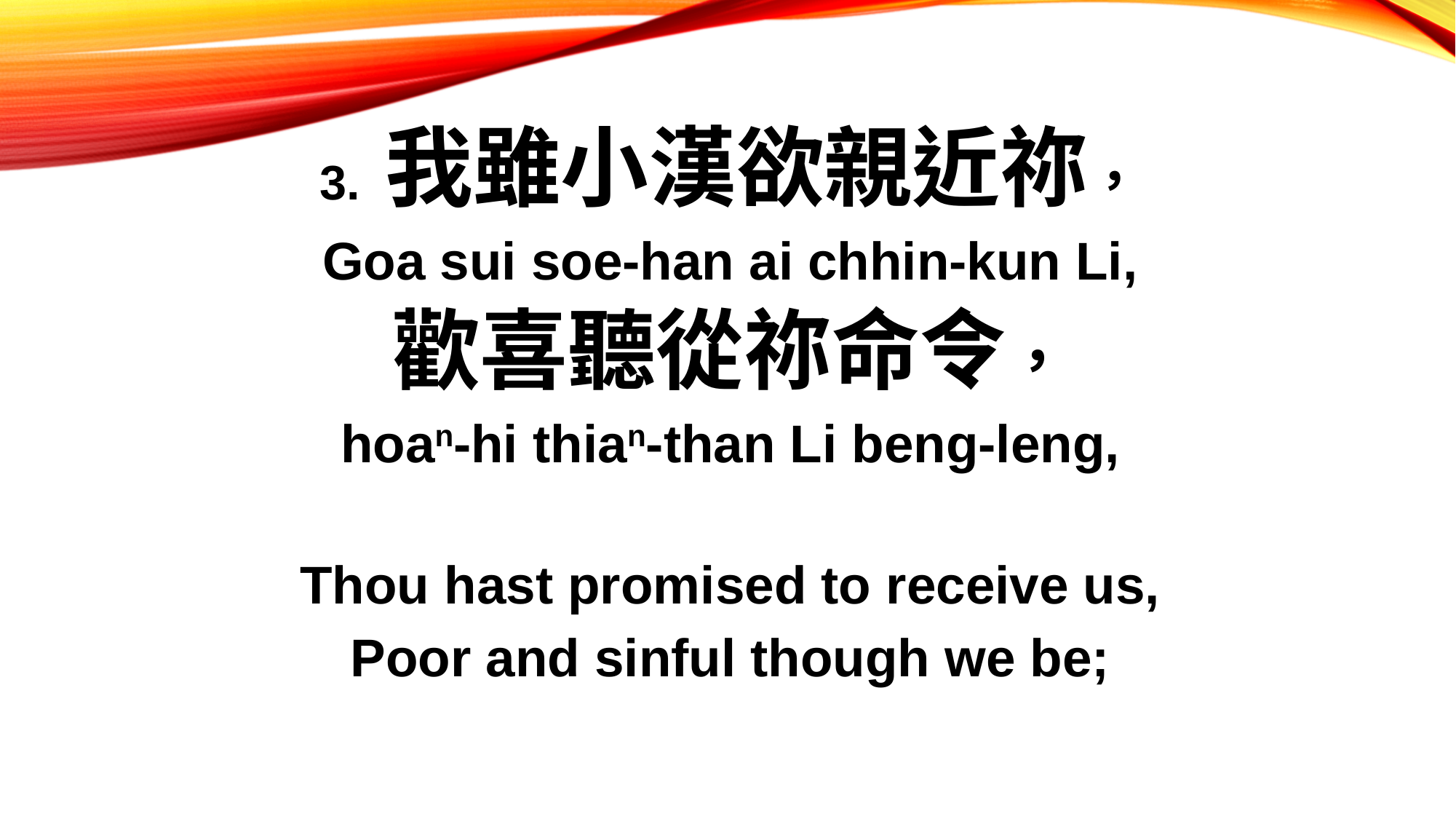

3. 我雖小漢欲親近祢，
Goa sui soe-han ai chhin-kun Li,
歡喜聽從祢命令，
hoan-hi thian-than Li beng-leng,

Thou hast promised to receive us,
Poor and sinful though we be;